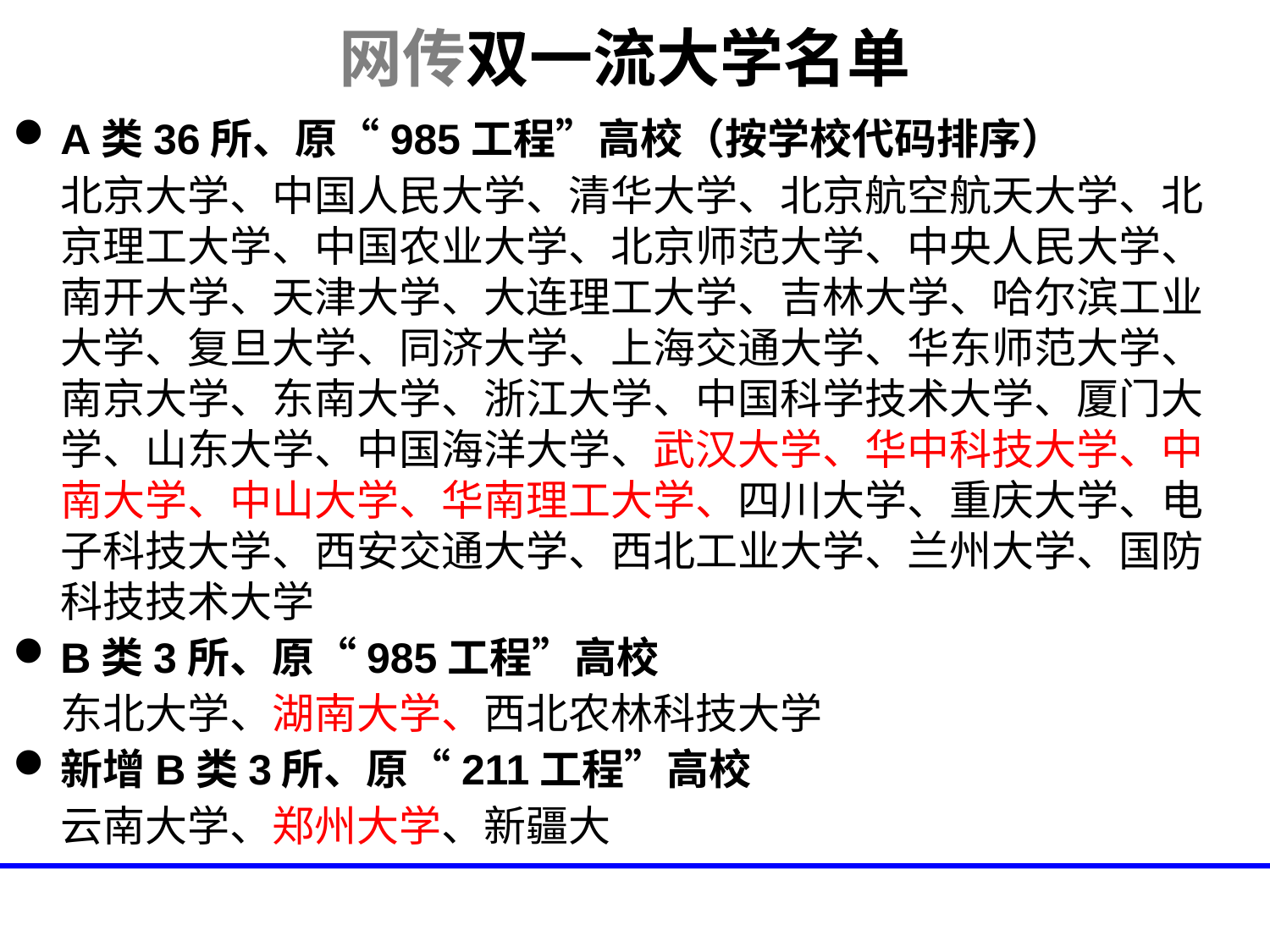

# 网传双一流大学名单
A类36所、原“985工程”高校（按学校代码排序）
	北京大学、中国人民大学、清华大学、北京航空航天大学、北京理工大学、中国农业大学、北京师范大学、中央人民大学、南开大学、天津大学、大连理工大学、吉林大学、哈尔滨工业大学、复旦大学、同济大学、上海交通大学、华东师范大学、南京大学、东南大学、浙江大学、中国科学技术大学、厦门大学、山东大学、中国海洋大学、武汉大学、华中科技大学、中南大学、中山大学、华南理工大学、四川大学、重庆大学、电子科技大学、西安交通大学、西北工业大学、兰州大学、国防科技技术大学
B类3所、原“985工程”高校
	东北大学、湖南大学、西北农林科技大学
新增B类3所、原“211工程”高校
	云南大学、郑州大学、新疆大